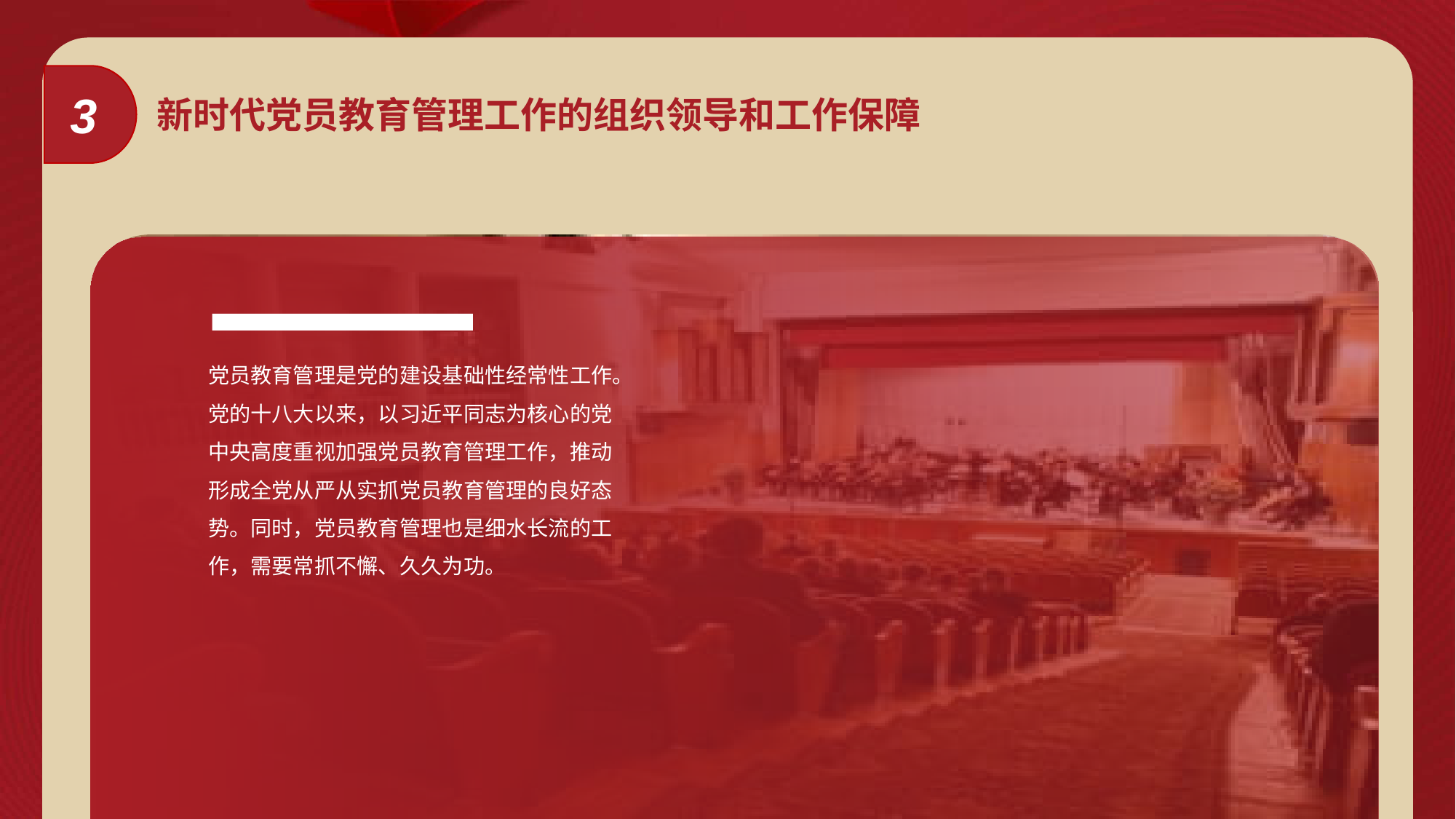

3
新时代党员教育管理工作的组织领导和工作保障

党员教育管理是党的建设基础性经常性工作。党的十八大以来，以习近平同志为核心的党中央高度重视加强党员教育管理工作，推动形成全党从严从实抓党员教育管理的良好态势。同时，党员教育管理也是细水长流的工作，需要常抓不懈、久久为功。